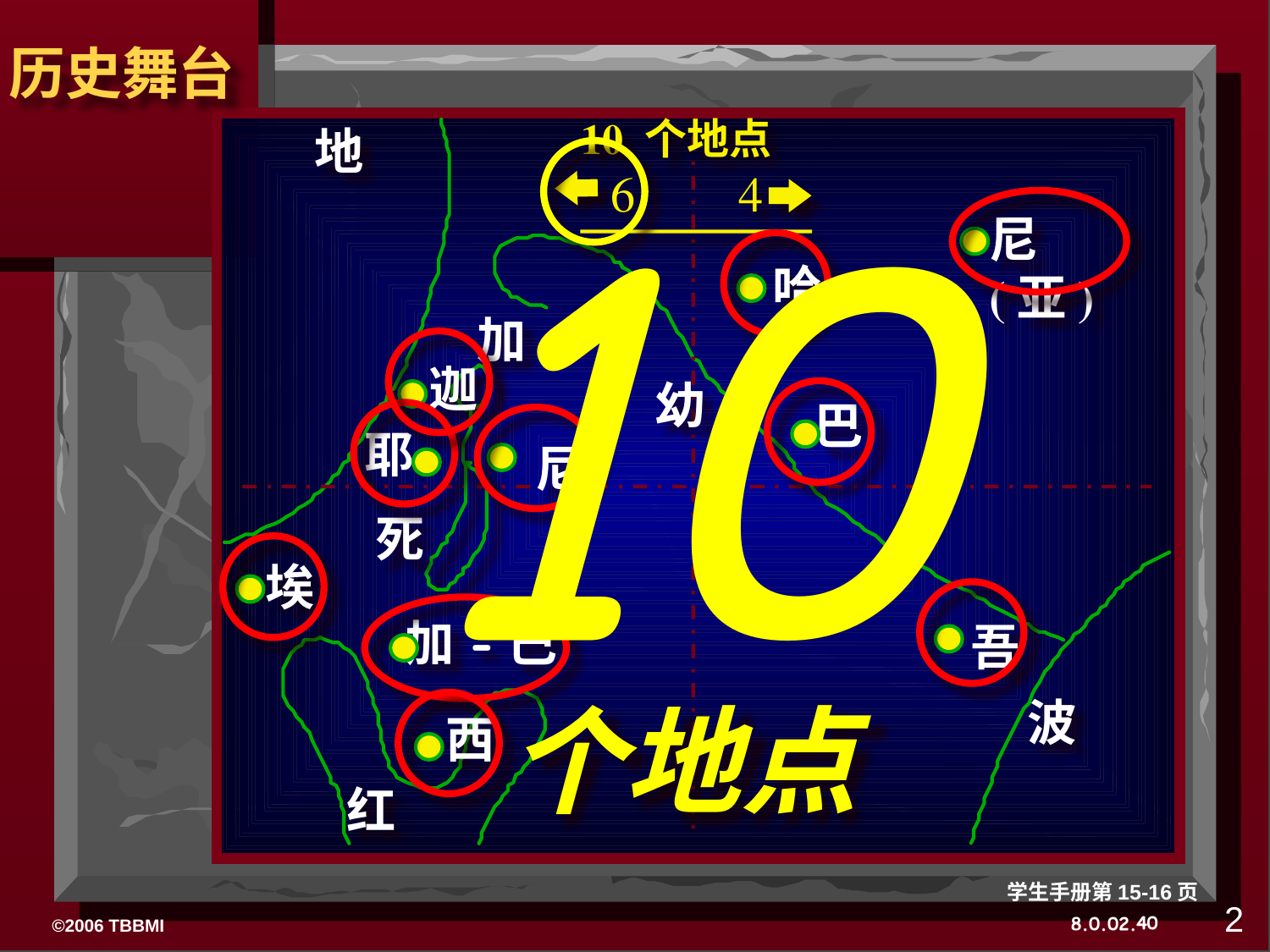

10 个地点
 地

10
个地点

6
4

尼(亚)

哈

加

迦

幼

巴

耶

尼

死

埃

加-巴
吾

波

西

红
学生手册第15-16页
2
40